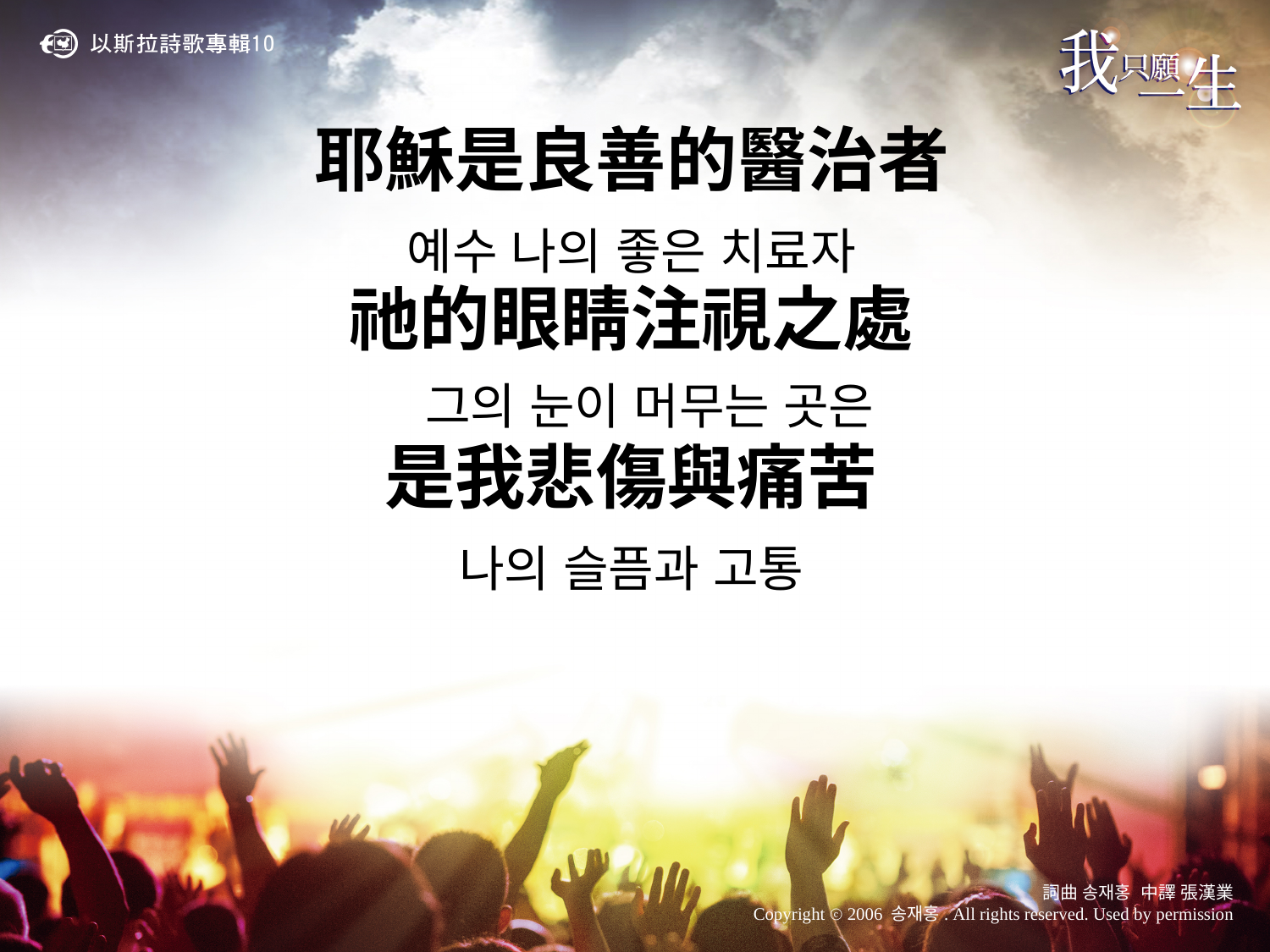

耶穌是良善的醫治者
예수 나의 좋은 치료자
祂的眼睛注視之處
 그의 눈이 머무는 곳은
是我悲傷與痛苦
나의 슬픔과 고통
詞曲 송재홍  中譯 張漢業
Copyright ⓒ 2006 송재홍. All rights reserved. Used by permission